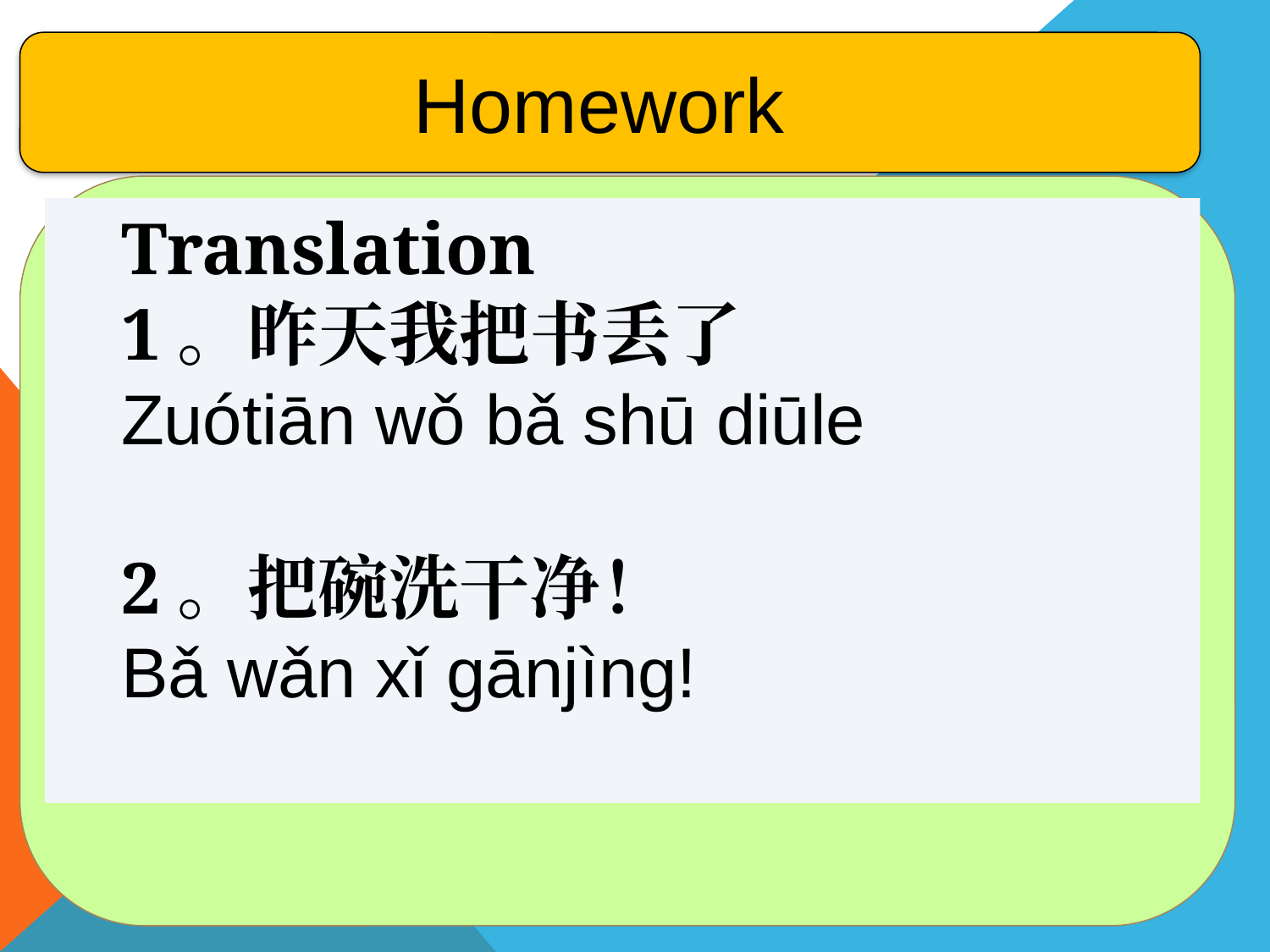

Homework

Translation
1。昨天我把书丢了
Zuótiān wǒ bǎ shū diūle

2。把碗洗干净！
Bǎ wǎn xǐ gānjìng!